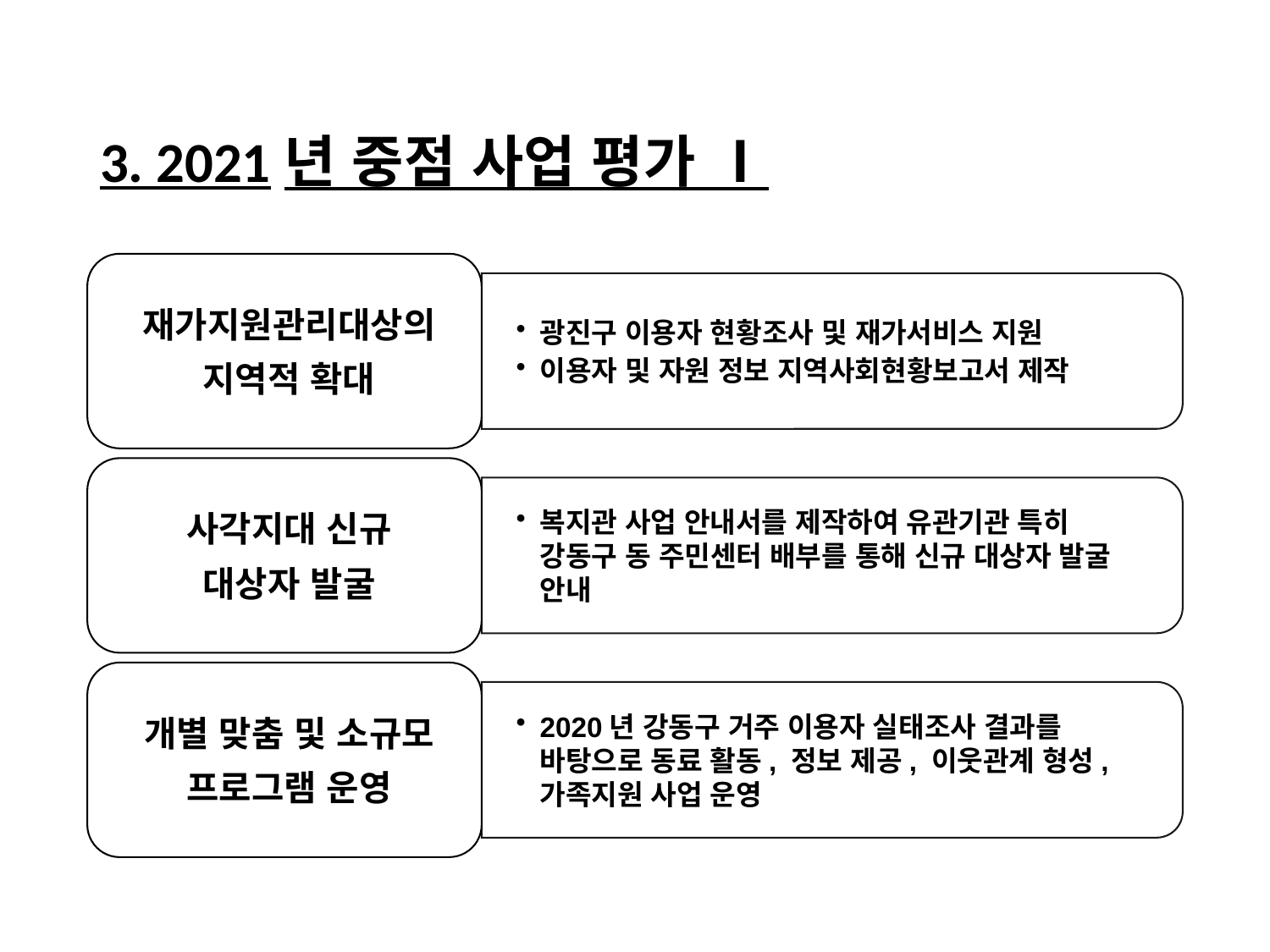

# 3. 2021년 중점 사업 평가 Ⅰ
광진구 이용자 현황조사 및 재가서비스 지원
이용자 및 자원 정보 지역사회현황보고서 제작
재가지원관리대상의
지역적 확대
복지관 사업 안내서를 제작하여 유관기관 특히 강동구 동 주민센터 배부를 통해 신규 대상자 발굴 안내
사각지대 신규
대상자 발굴
2020년 강동구 거주 이용자 실태조사 결과를 바탕으로 동료 활동, 정보 제공, 이웃관계 형성, 가족지원 사업 운영
개별 맞춤 및 소규모
프로그램 운영